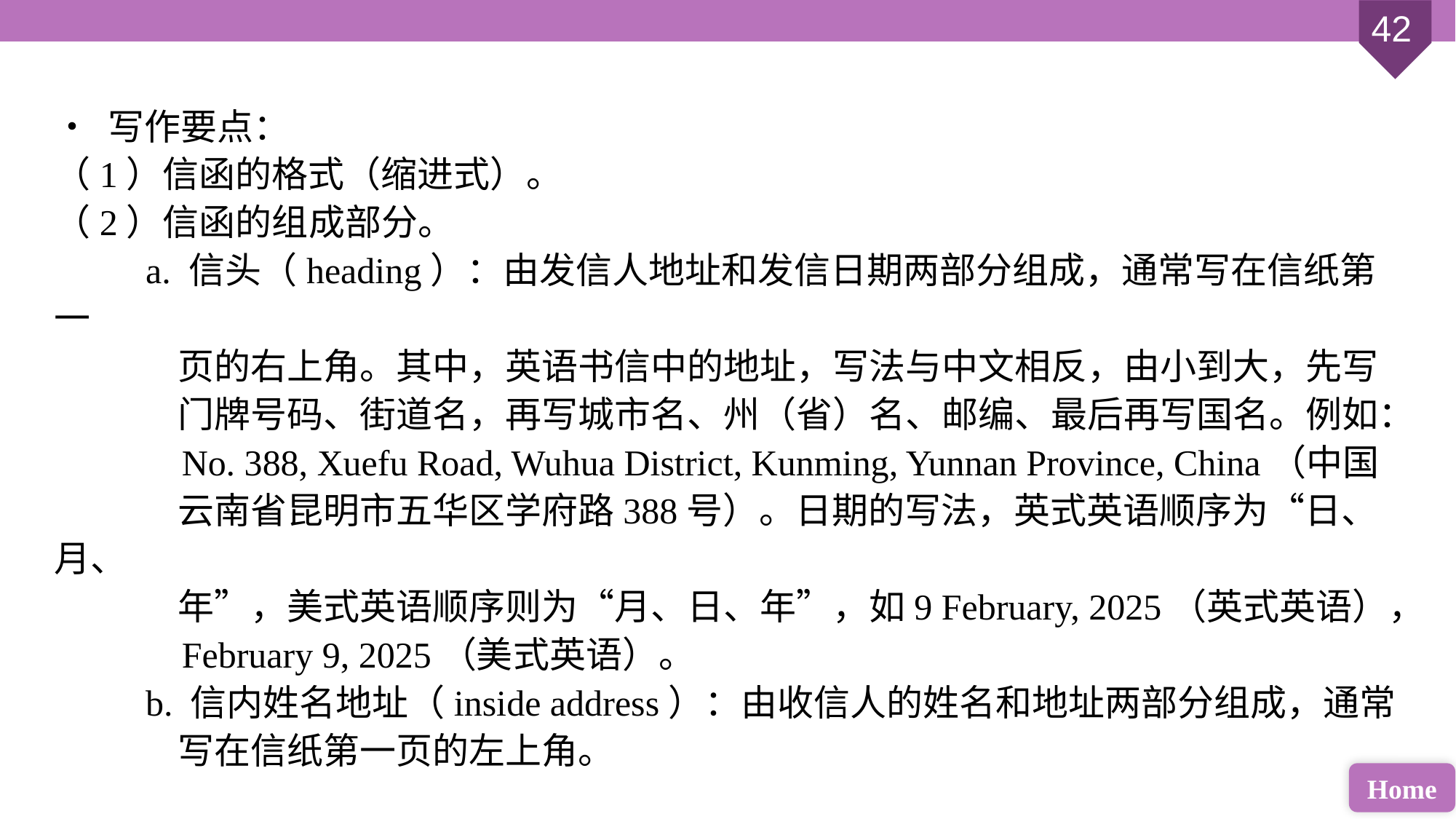

• 写作要点：
（1）信函的格式（缩进式）。
（2）信函的组成部分。
          a. 信头（heading）：由发信人地址和发信日期两部分组成，通常写在信纸第一
              页的右上角。其中，英语书信中的地址，写法与中文相反，由小到大，先写
              门牌号码、街道名，再写城市名、州（省）名、邮编、最后再写国名。例如：
              No. 388, Xuefu Road, Wuhua District, Kunming, Yunnan Province, China（中国
              云南省昆明市五华区学府路388号）。日期的写法，英式英语顺序为“日、月、
              年”，美式英语顺序则为“月、日、年”，如9 February, 2025（英式英语），
              February 9, 2025（美式英语）。
          b. 信内姓名地址（inside address）：由收信人的姓名和地址两部分组成，通常
              写在信纸第一页的左上角。